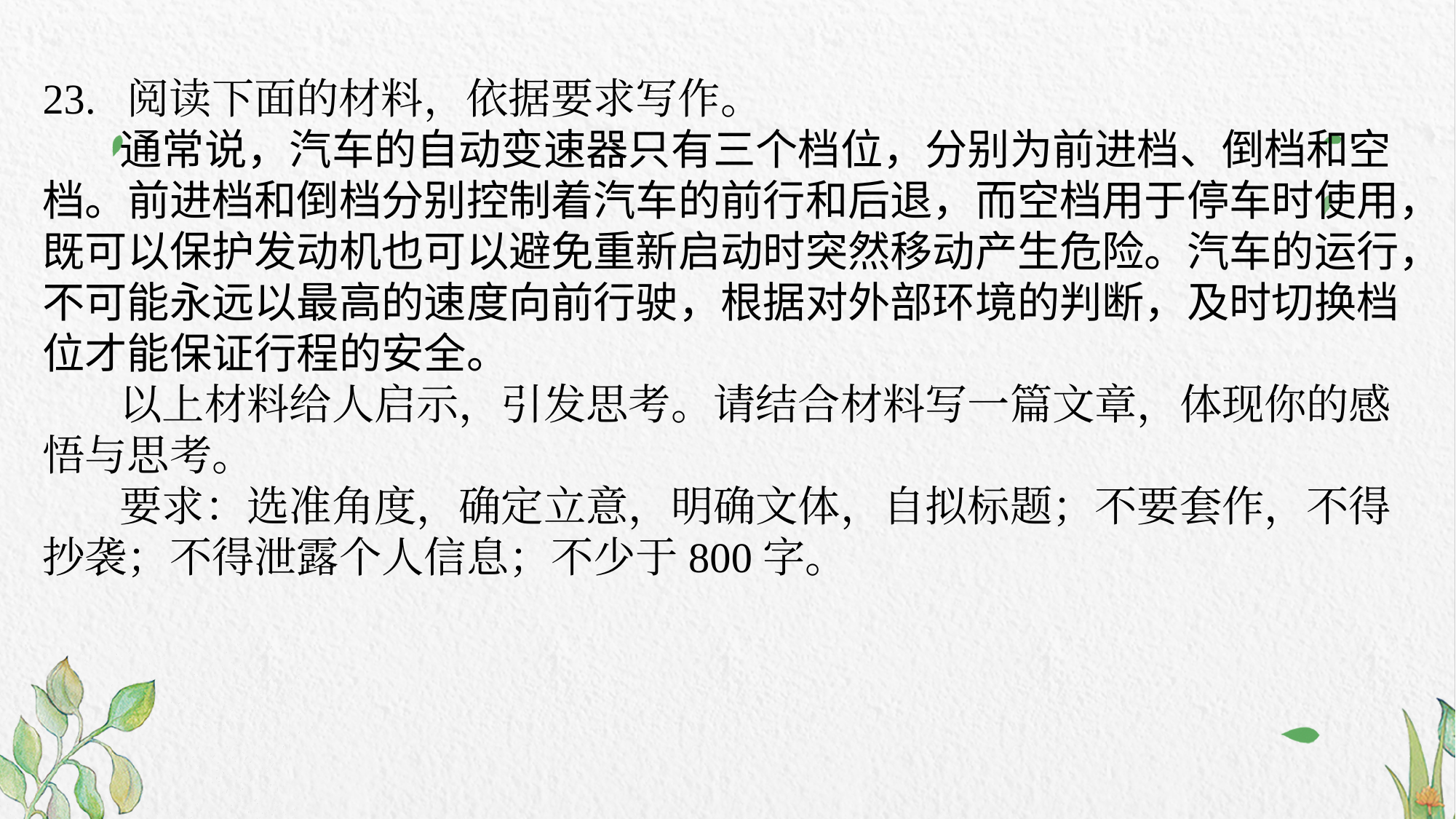

23.  阅读下面的材料，依据要求写作。
通常说，汽车的自动变速器只有三个档位，分别为前进档、倒档和空档。前进档和倒档分别控制着汽车的前行和后退，而空档用于停车时使用，既可以保护发动机也可以避免重新启动时突然移动产生危险。汽车的运行，不可能永远以最高的速度向前行驶，根据对外部环境的判断，及时切换档位才能保证行程的安全。
以上材料给人启示，引发思考。请结合材料写一篇文章，体现你的感悟与思考。
要求：选准角度，确定立意，明确文体，自拟标题；不要套作，不得抄袭；不得泄露个人信息；不少于800字。